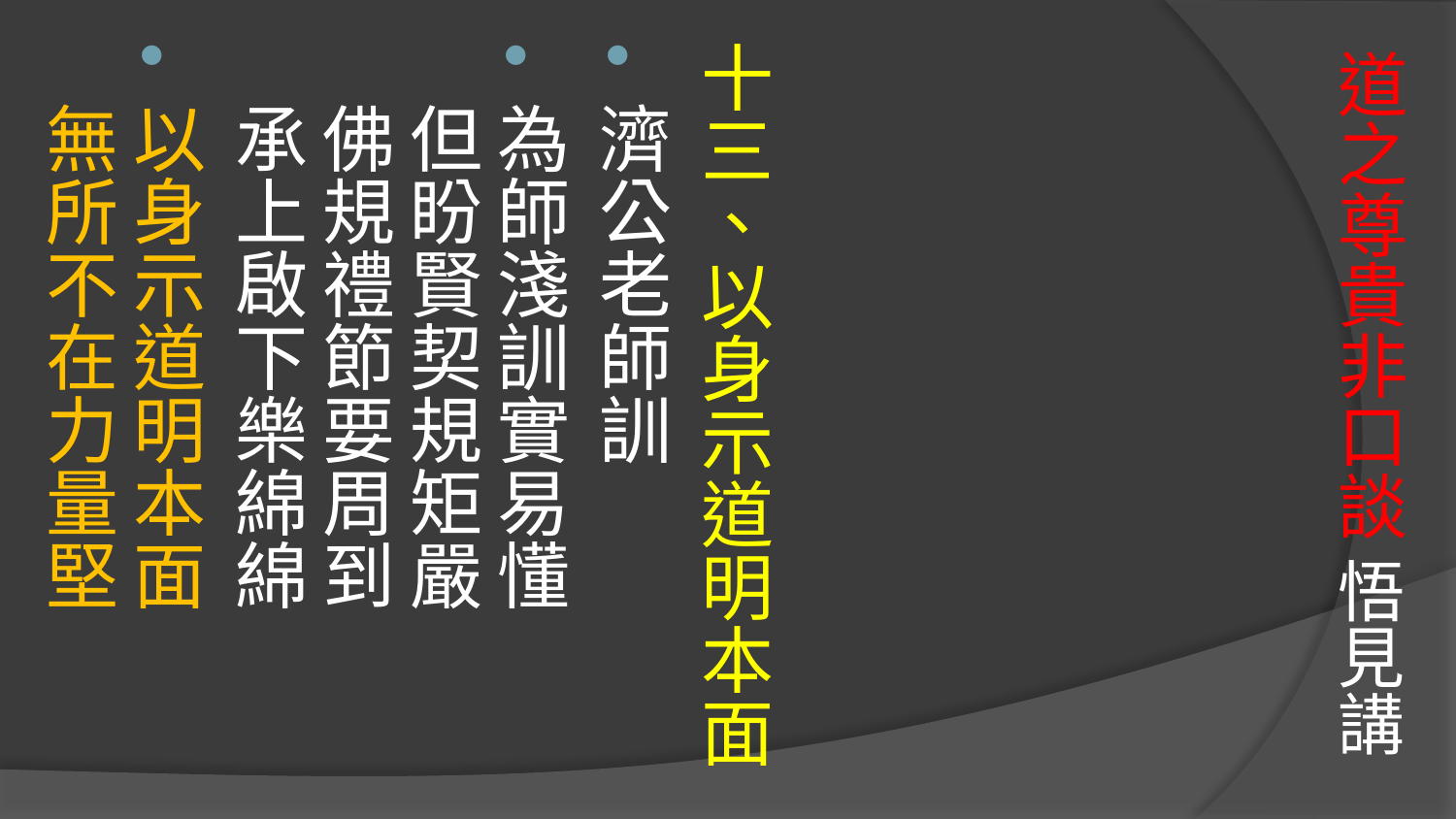

# 道之尊貴非口談 悟見講
十三、以身示道明本面
濟公老師訓
為師淺訓實易懂　     但盼賢契規矩嚴
佛規禮節要周到　     承上啟下樂綿綿
以身示道明本面　       無所不在力量堅